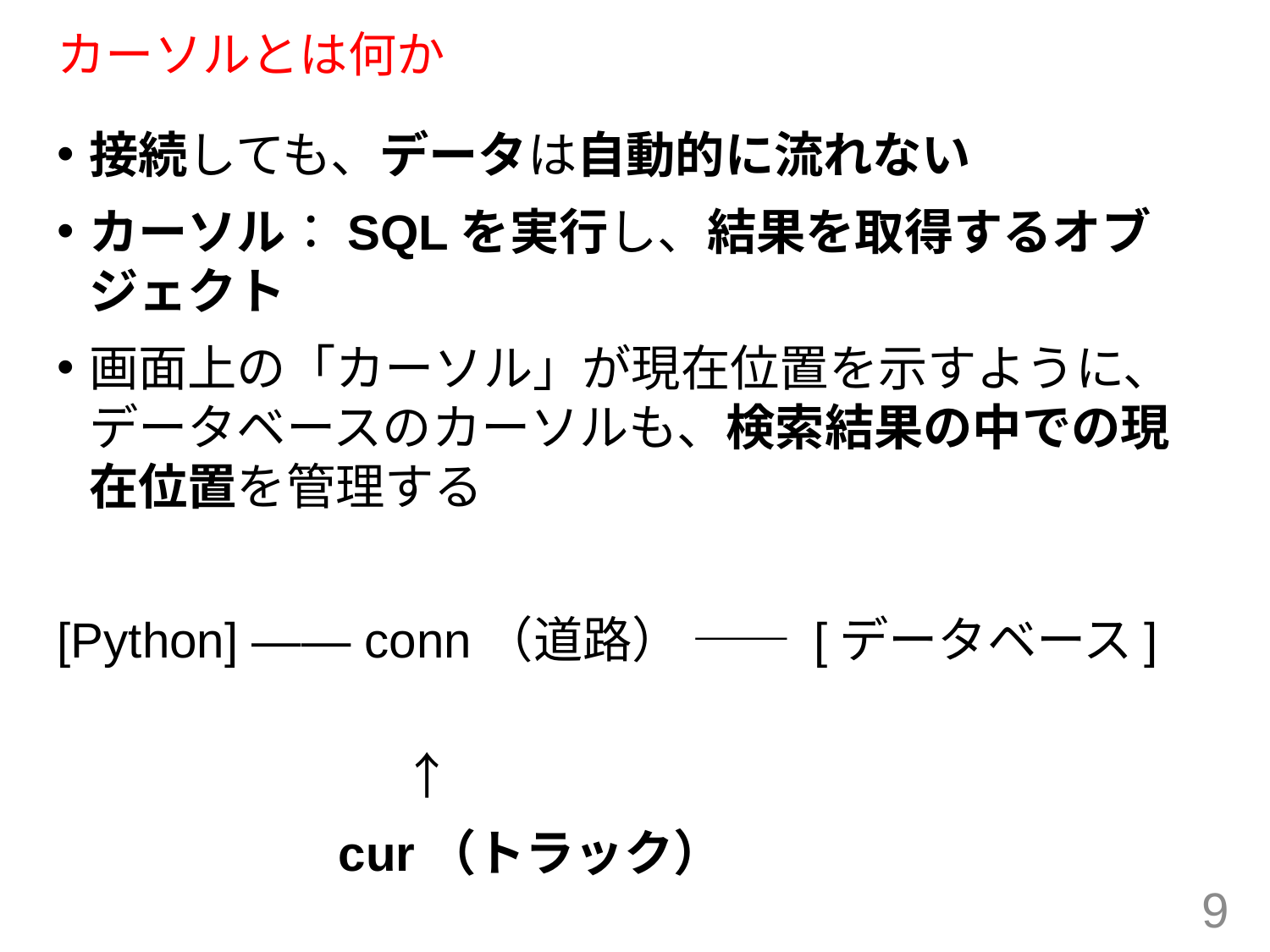

# カーソルとは何か
接続しても、データは自動的に流れない
カーソル：SQLを実行し、結果を取得するオブジェクト
画面上の「カーソル」が現在位置を示すように、データベースのカーソルも、検索結果の中での現在位置を管理する

[Python] ―― conn（道路） ―― [データベース]
　　　　　　　↑
　　　           cur（トラック）
9